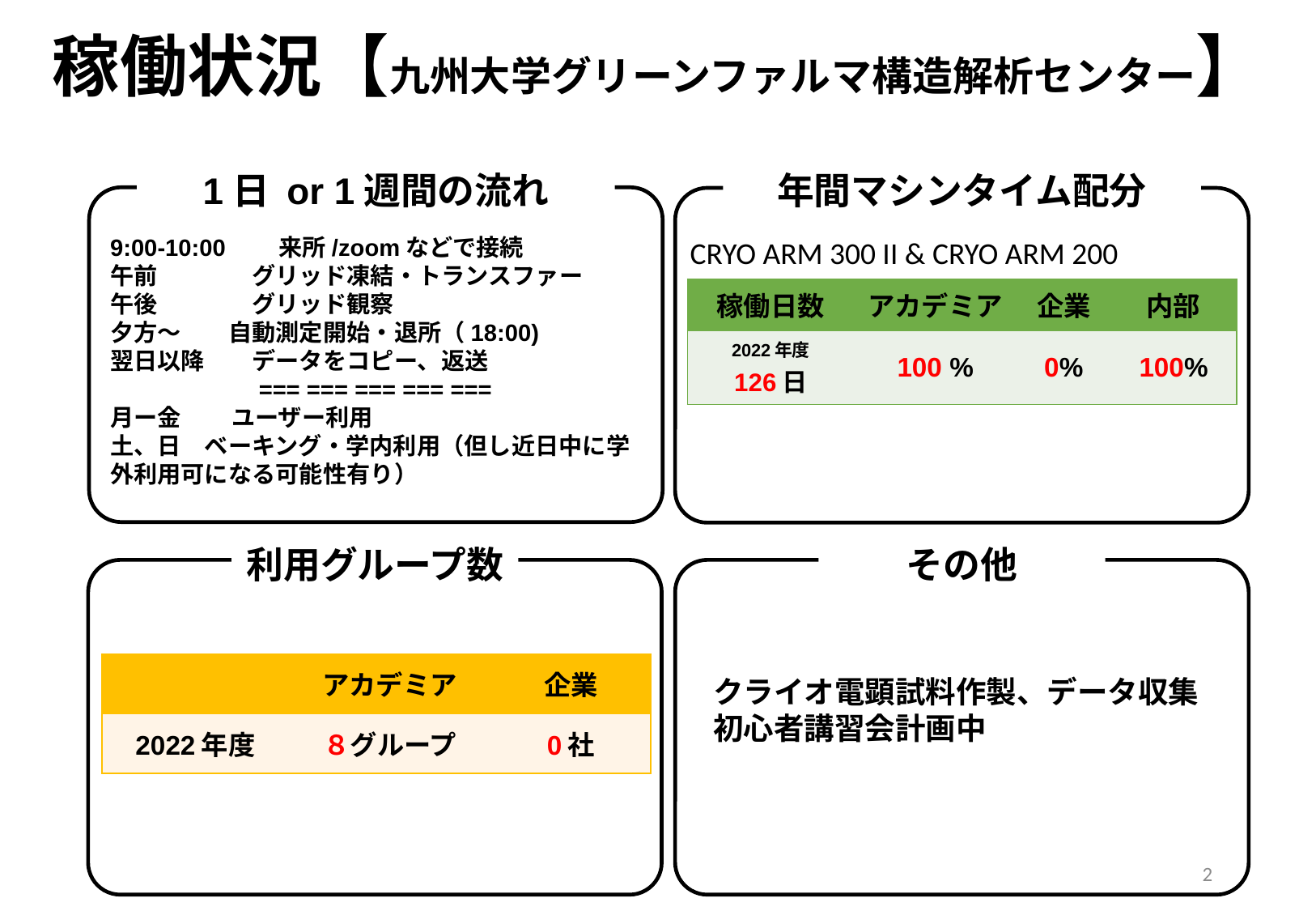

稼働状況【九州大学グリーンファルマ構造解析センター】
1日 or 1週間の流れ
年間マシンタイム配分

9:00-10:00　　来所/zoomなどで接続
午前　　　　グリッド凍結・トランスファー
午後　　　　グリッド観察
夕方〜　　自動測定開始・退所（18:00)
翌日以降　　データをコピー、返送
=== === === === ===
月ー金	ユーザー利用
土、日　ベーキング・学内利用（但し近日中に学外利用可になる可能性有り）
CRYO ARM 300 II & CRYO ARM 200
| 稼働日数 | アカデミア | 企業 | 内部 |
| --- | --- | --- | --- |
| 2022年度 126日 | 100 % | 0% | 100% |
利用グループ数
その他

|  | アカデミア | 企業 |
| --- | --- | --- |
| 2022年度 | ８グループ | 0社 |
クライオ電顕試料作製、データ収集
初心者講習会計画中

2